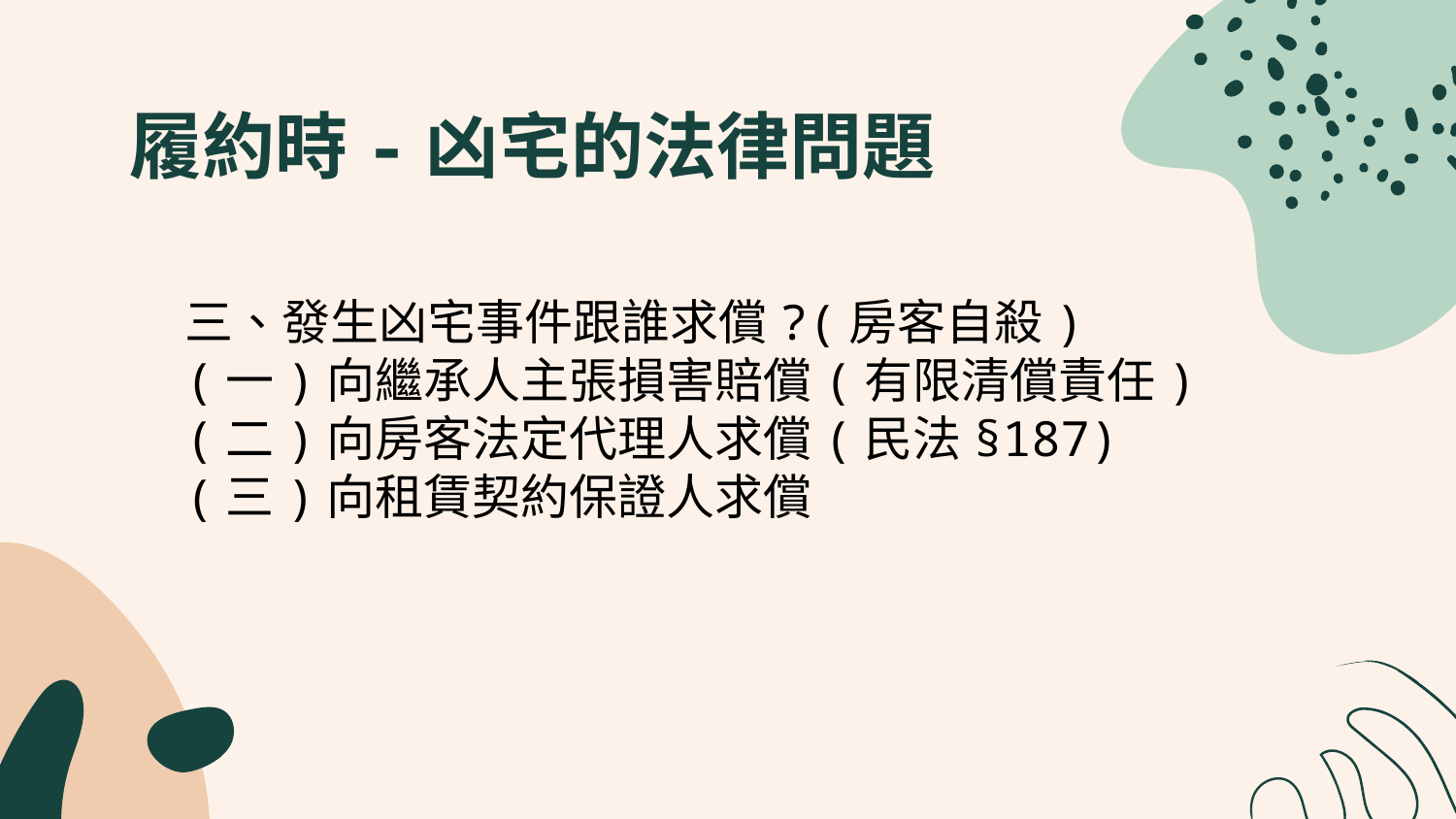

履約時-凶宅的法律問題
三、發生凶宅事件跟誰求償?(房客自殺)
(一)向繼承人主張損害賠償(有限清償責任)
(二)向房客法定代理人求償(民法§187)
(三)向租賃契約保證人求償